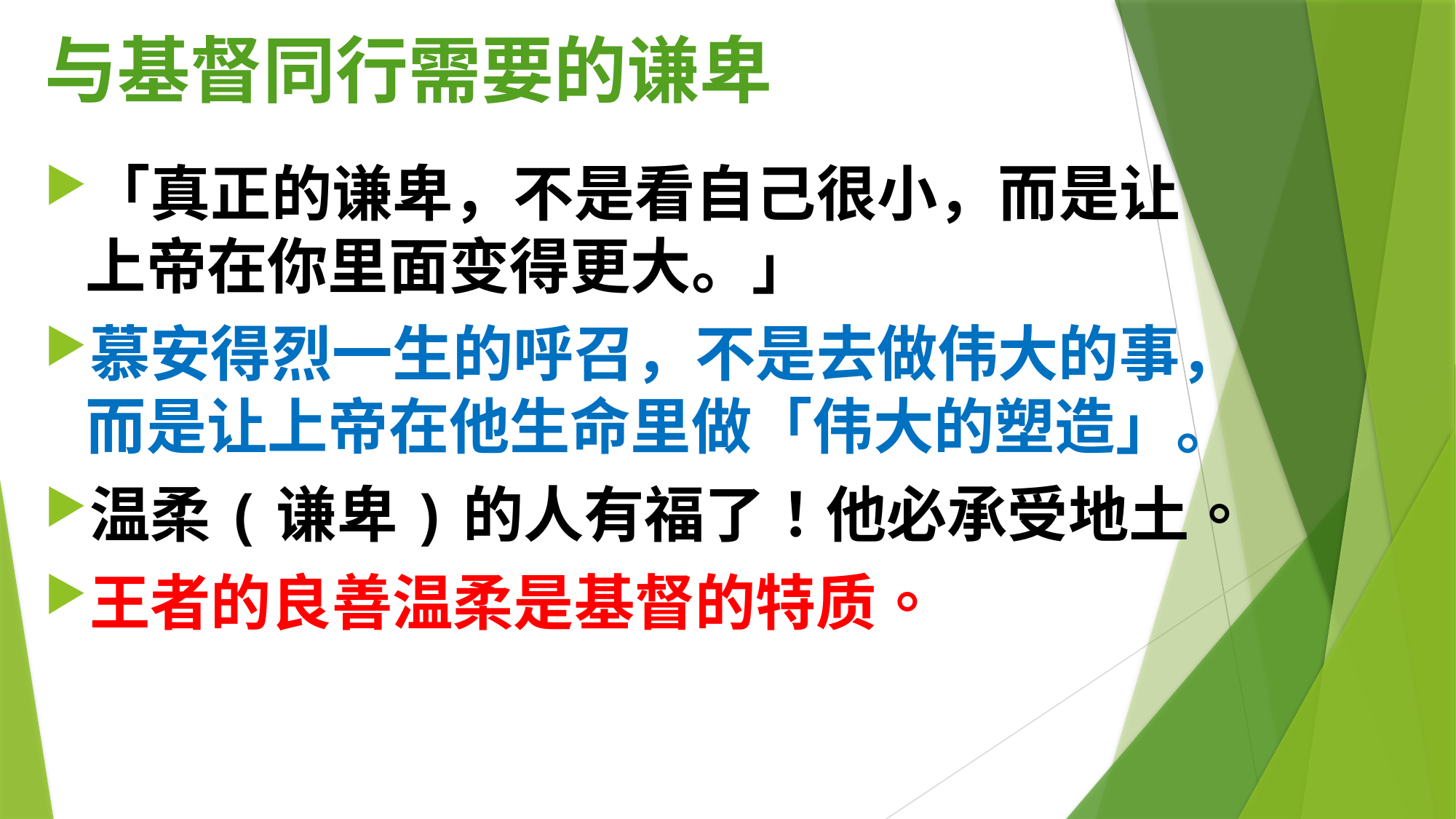

# 与基督同行需要的谦卑
「真正的谦卑，不是看自己很小，而是让上帝在你里面变得更大。」
慕安得烈一生的呼召，不是去做伟大的事，而是让上帝在他生命里做「伟大的塑造」。
温柔(谦卑)的人有福了！他必承受地土。
王者的良善温柔是基督的特质。